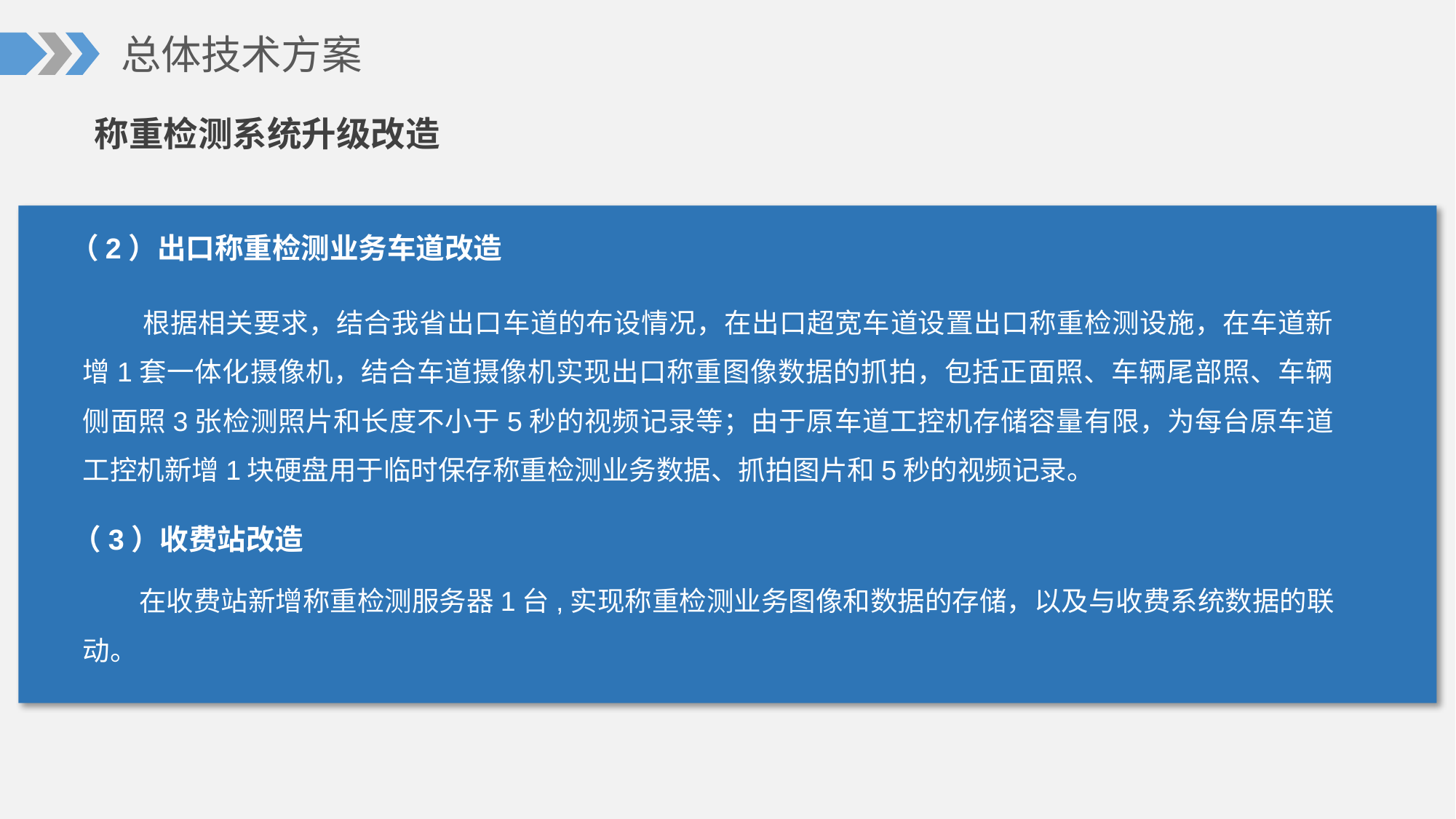

总体技术方案

 称重检测系统升级改造

（2）出口称重检测业务车道改造
        根据相关要求，结合我省出口车道的布设情况，在出口超宽车道设置出口称重检测设施，在车道新增1套一体化摄像机，结合车道摄像机实现出口称重图像数据的抓拍，包括正面照、车辆尾部照、车辆侧面照3张检测照片和长度不小于5秒的视频记录等；由于原车道工控机存储容量有限，为每台原车道工控机新增1块硬盘用于临时保存称重检测业务数据、抓拍图片和5秒的视频记录。

（3）收费站改造
        在收费站新增称重检测服务器1台,实现称重检测业务图像和数据的存储，以及与收费系统数据的联动。